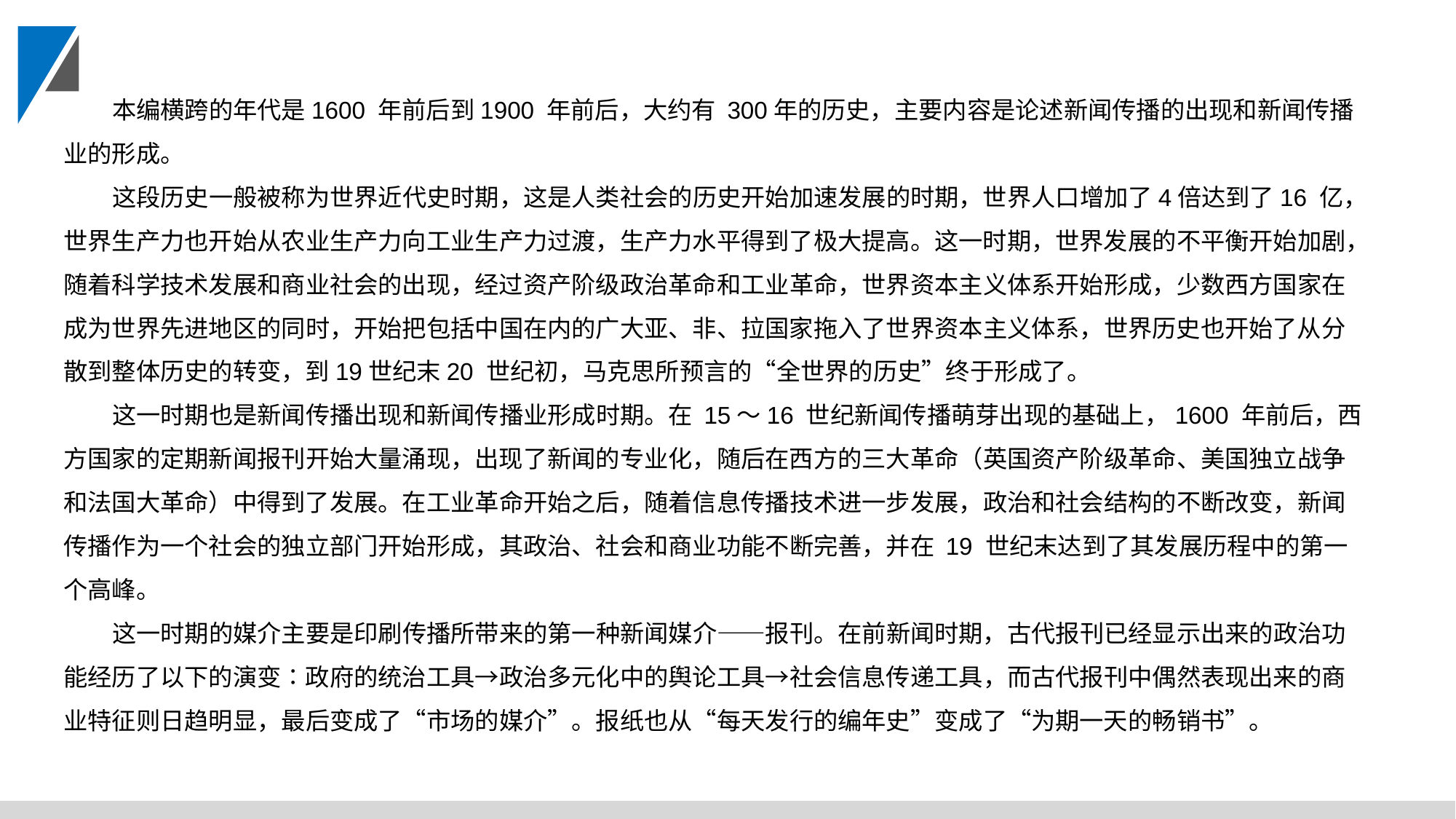

本编横跨的年代是1600 年前后到1900 年前后，大约有 300年的历史，主要内容是论述新闻传播的出现和新闻传播业的形成。
这段历史一般被称为世界近代史时期，这是人类社会的历史开始加速发展的时期，世界人口增加了4倍达到了16 亿，世界生产力也开始从农业生产力向工业生产力过渡，生产力水平得到了极大提高。这一时期，世界发展的不平衡开始加剧，随着科学技术发展和商业社会的出现，经过资产阶级政治革命和工业革命，世界资本主义体系开始形成，少数西方国家在成为世界先进地区的同时，开始把包括中国在内的广大亚、非、拉国家拖入了世界资本主义体系，世界历史也开始了从分散到整体历史的转变，到19世纪末20 世纪初，马克思所预言的“全世界的历史”终于形成了。
这一时期也是新闻传播出现和新闻传播业形成时期。在 15～16 世纪新闻传播萌芽出现的基础上，1600 年前后，西方国家的定期新闻报刊开始大量涌现，出现了新闻的专业化，随后在西方的三大革命（英国资产阶级革命、美国独立战争和法国大革命）中得到了发展。在工业革命开始之后，随着信息传播技术进一步发展，政治和社会结构的不断改变，新闻传播作为一个社会的独立部门开始形成，其政治、社会和商业功能不断完善，并在 19 世纪末达到了其发展历程中的第一个高峰。
这一时期的媒介主要是印刷传播所带来的第一种新闻媒介——报刊。在前新闻时期，古代报刊已经显示出来的政治功能经历了以下的演变∶政府的统治工具→政治多元化中的舆论工具→社会信息传递工具，而古代报刊中偶然表现出来的商业特征则日趋明显，最后变成了“市场的媒介”。报纸也从“每天发行的编年史”变成了“为期一天的畅销书”。